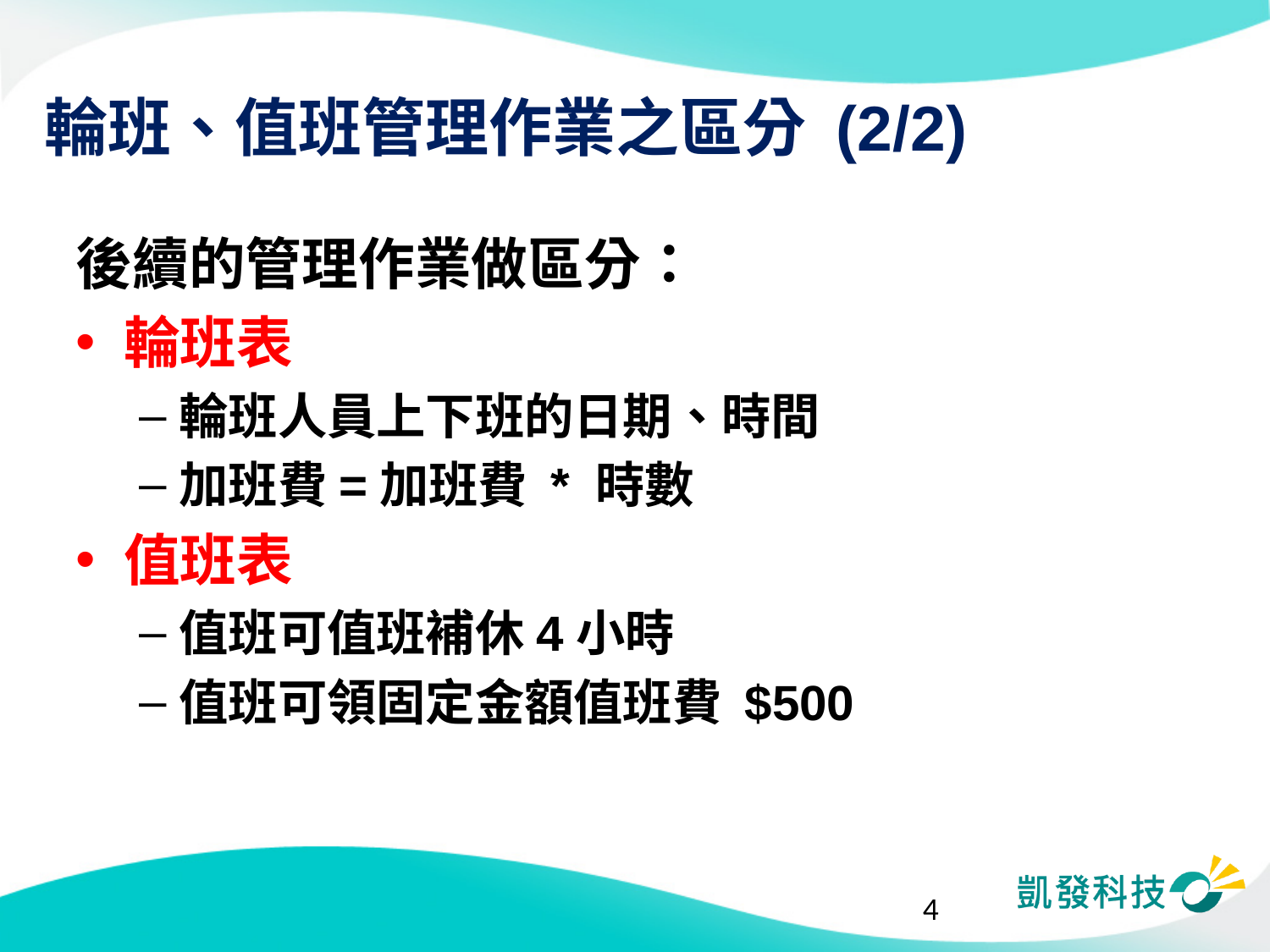

# 輪班、值班管理作業之區分 (2/2)
後續的管理作業做區分：
輪班表
輪班人員上下班的日期、時間
加班費=加班費 * 時數
值班表
值班可值班補休4小時
值班可領固定金額值班費 $500

4